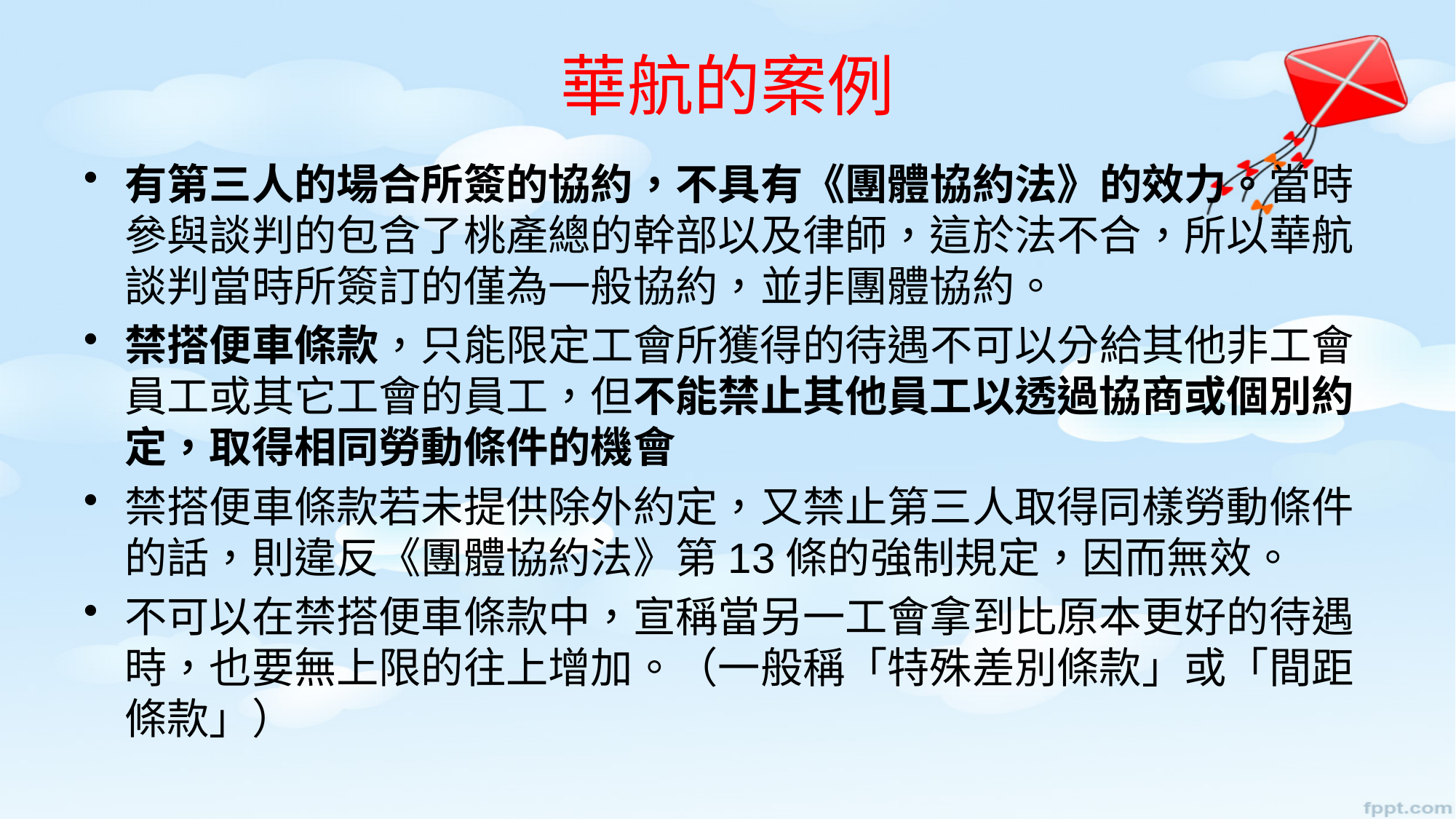

# 華航的案例
有第三人的場合所簽的協約，不具有《團體協約法》的效力。當時參與談判的包含了桃產總的幹部以及律師，這於法不合，所以華航談判當時所簽訂的僅為一般協約，並非團體協約。
禁搭便車條款，只能限定工會所獲得的待遇不可以分給其他非工會員工或其它工會的員工，但不能禁止其他員工以透過協商或個別約定，取得相同勞動條件的機會
禁搭便車條款若未提供除外約定，又禁止第三人取得同樣勞動條件的話，則違反《團體協約法》第13條的強制規定，因而無效。
不可以在禁搭便車條款中，宣稱當另一工會拿到比原本更好的待遇時，也要無上限的往上增加。（一般稱「特殊差別條款」或「間距條款」）